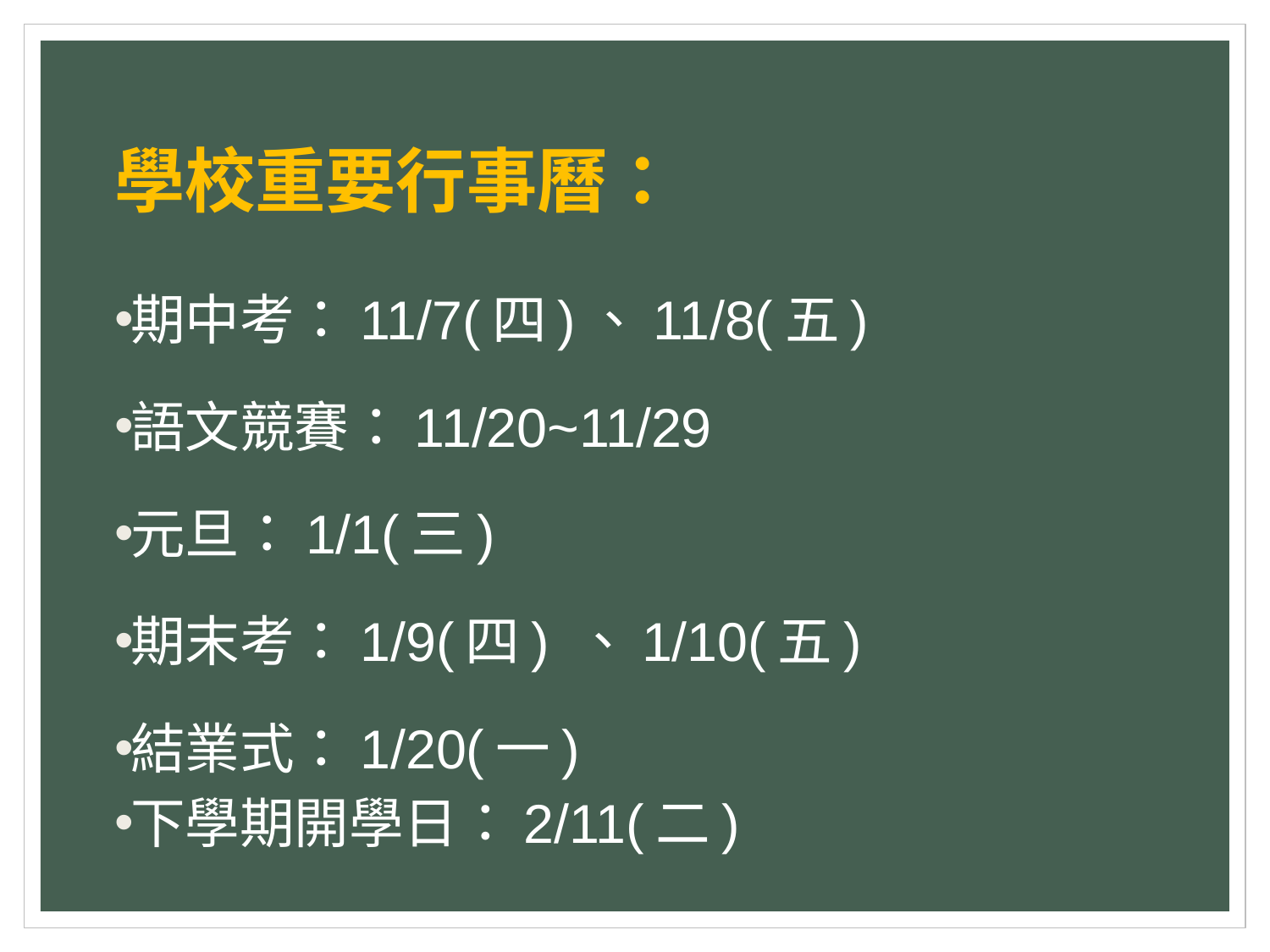

# 學校重要行事曆：
期中考：11/7(四)、11/8(五)
語文競賽：11/20~11/29
元旦：1/1(三)
期末考：1/9(四) 、1/10(五)
結業式：1/20(一)
下學期開學日：2/11(二)